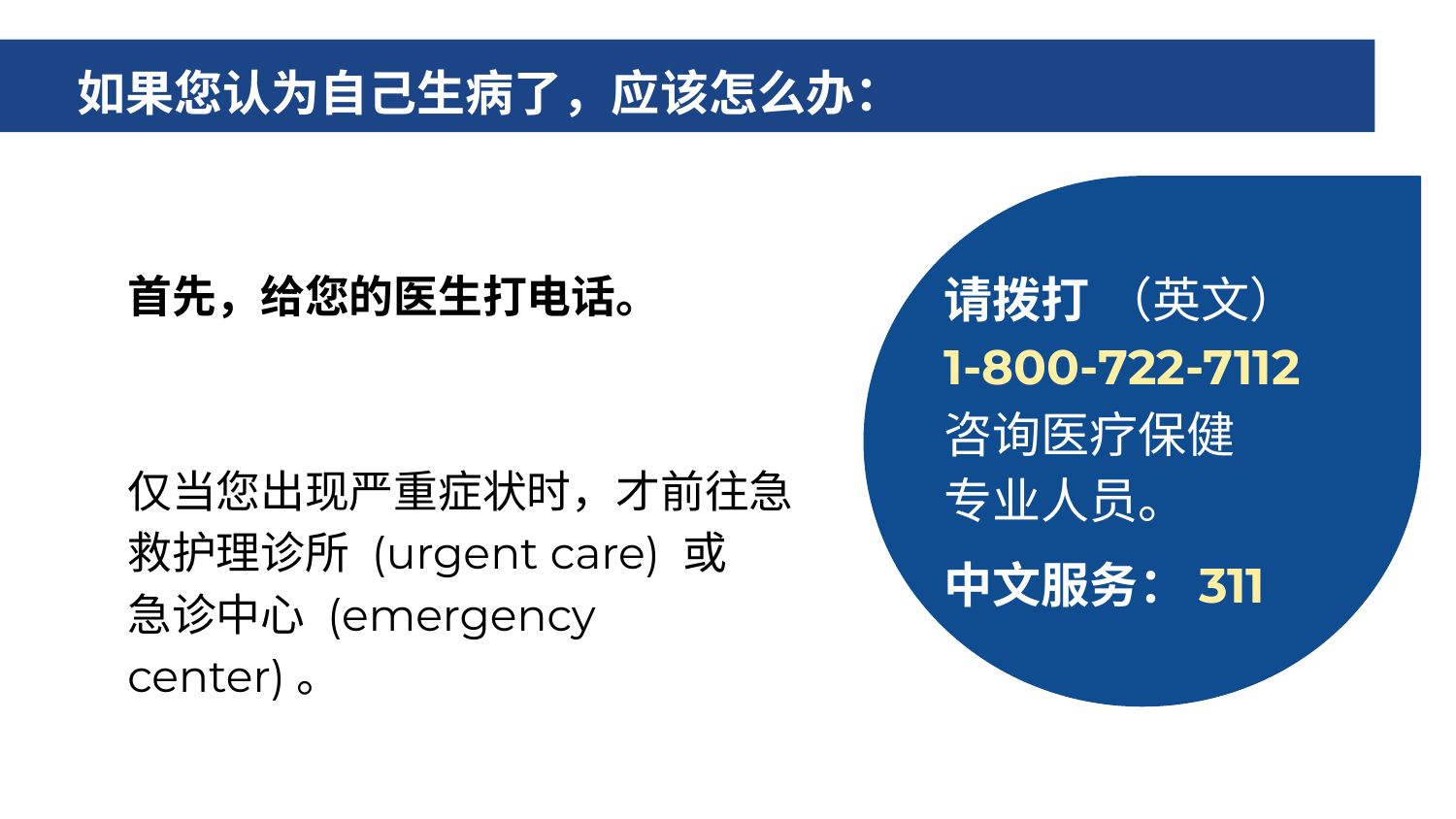

如果您认为自己生病了，应该怎么办：

首先，给您的医生打电话。

仅当您出现严重症状时，才前往急救护理诊所 (urgent care) 或
急诊中心 (emergency center)。

请拨打 （英文）
1-800-722-7112
咨询医疗保健
专业人员。

中文服务：311